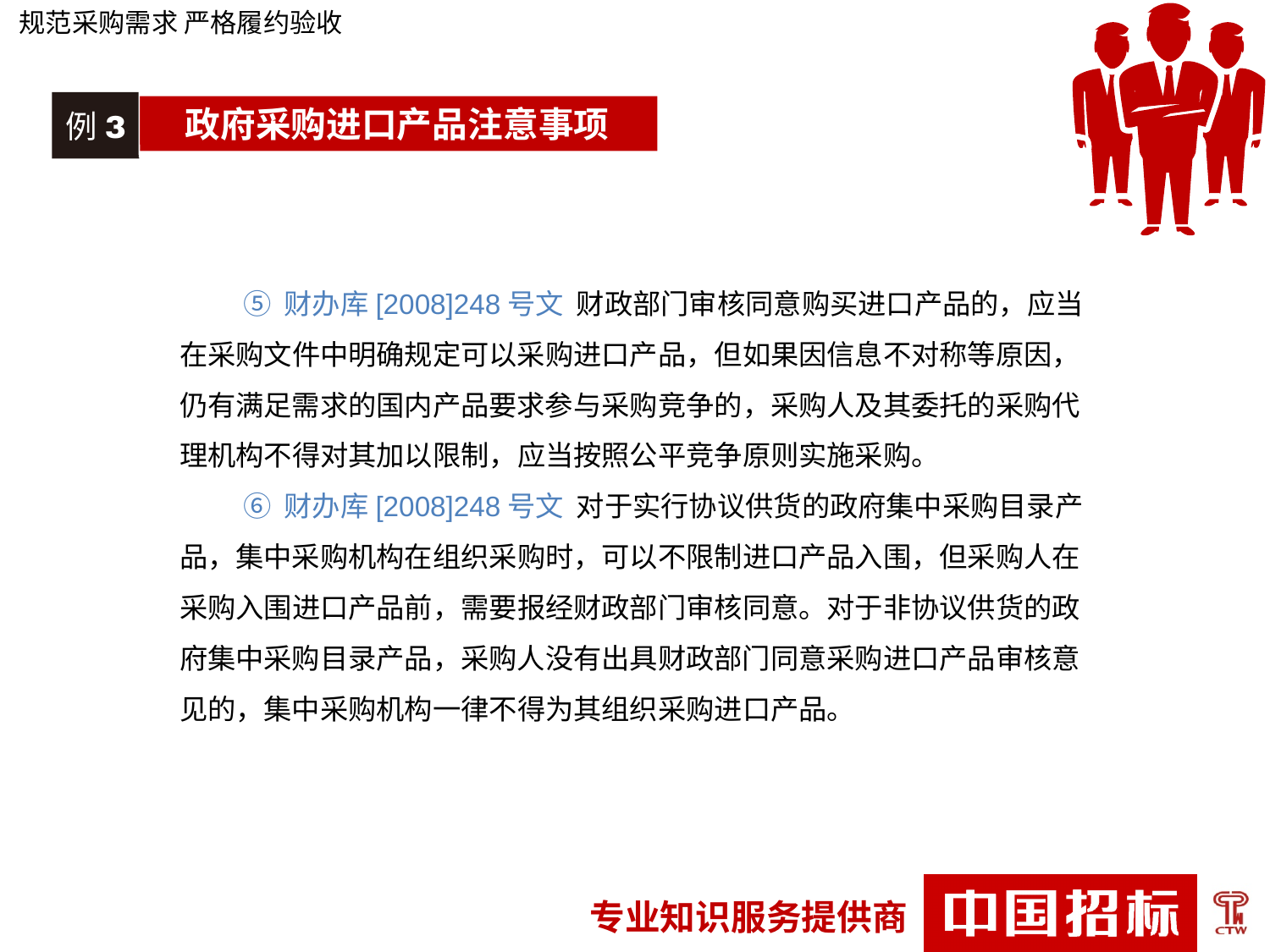

规范采购需求 严格履约验收

例3
政府采购进口产品注意事项
⑤ 财办库[2008]248号文  财政部门审核同意购买进口产品的，应当在采购文件中明确规定可以采购进口产品，但如果因信息不对称等原因，仍有满足需求的国内产品要求参与采购竞争的，采购人及其委托的采购代理机构不得对其加以限制，应当按照公平竞争原则实施采购。
⑥ 财办库[2008]248号文  对于实行协议供货的政府集中采购目录产品，集中采购机构在组织采购时，可以不限制进口产品入围，但采购人在采购入围进口产品前，需要报经财政部门审核同意。对于非协议供货的政府集中采购目录产品，采购人没有出具财政部门同意采购进口产品审核意见的，集中采购机构一律不得为其组织采购进口产品。